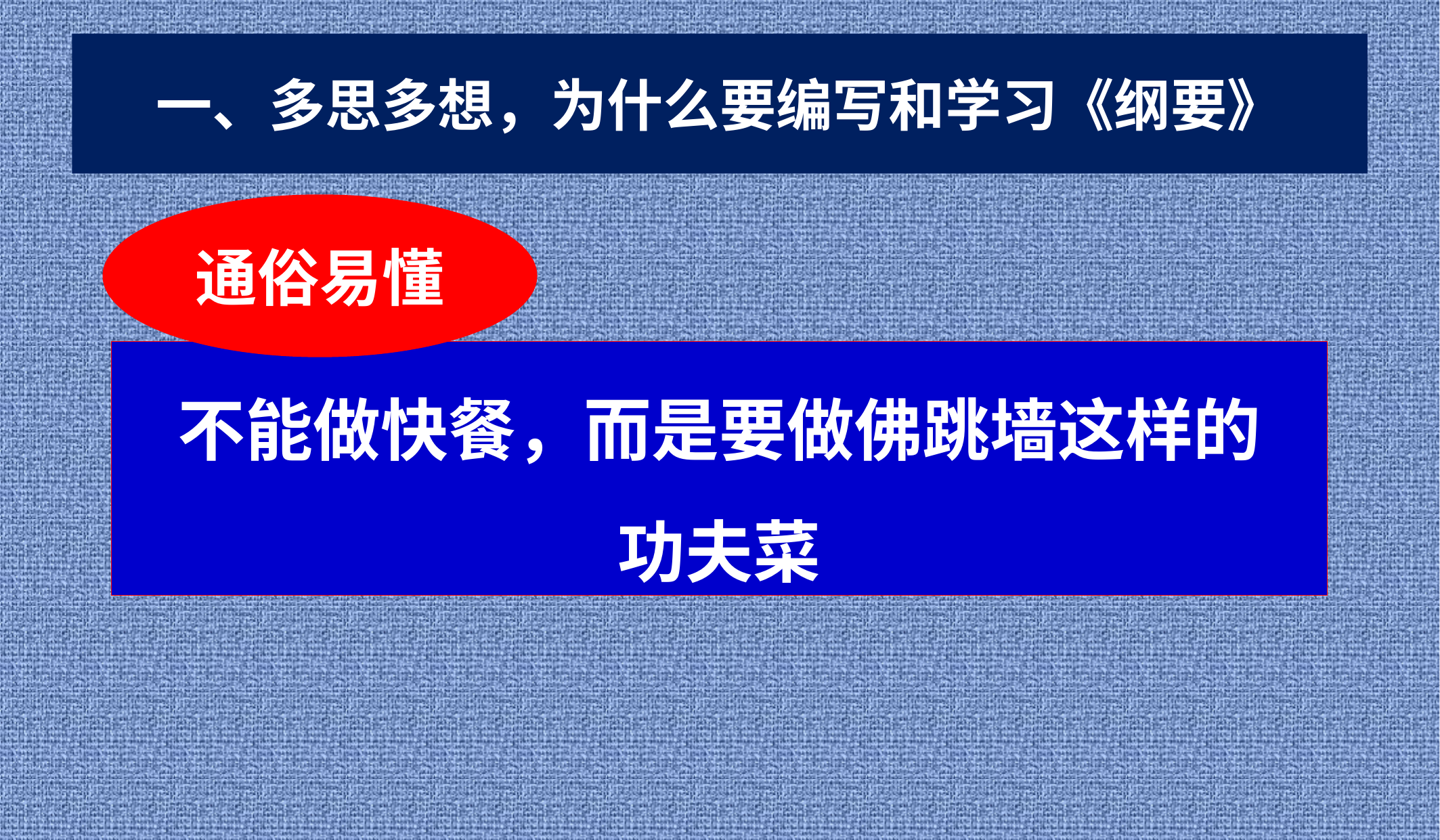

# 一、多思多想，为什么要编写和学习《纲要》
通俗易懂
不能做快餐，而是要做佛跳墙这样的
功夫菜